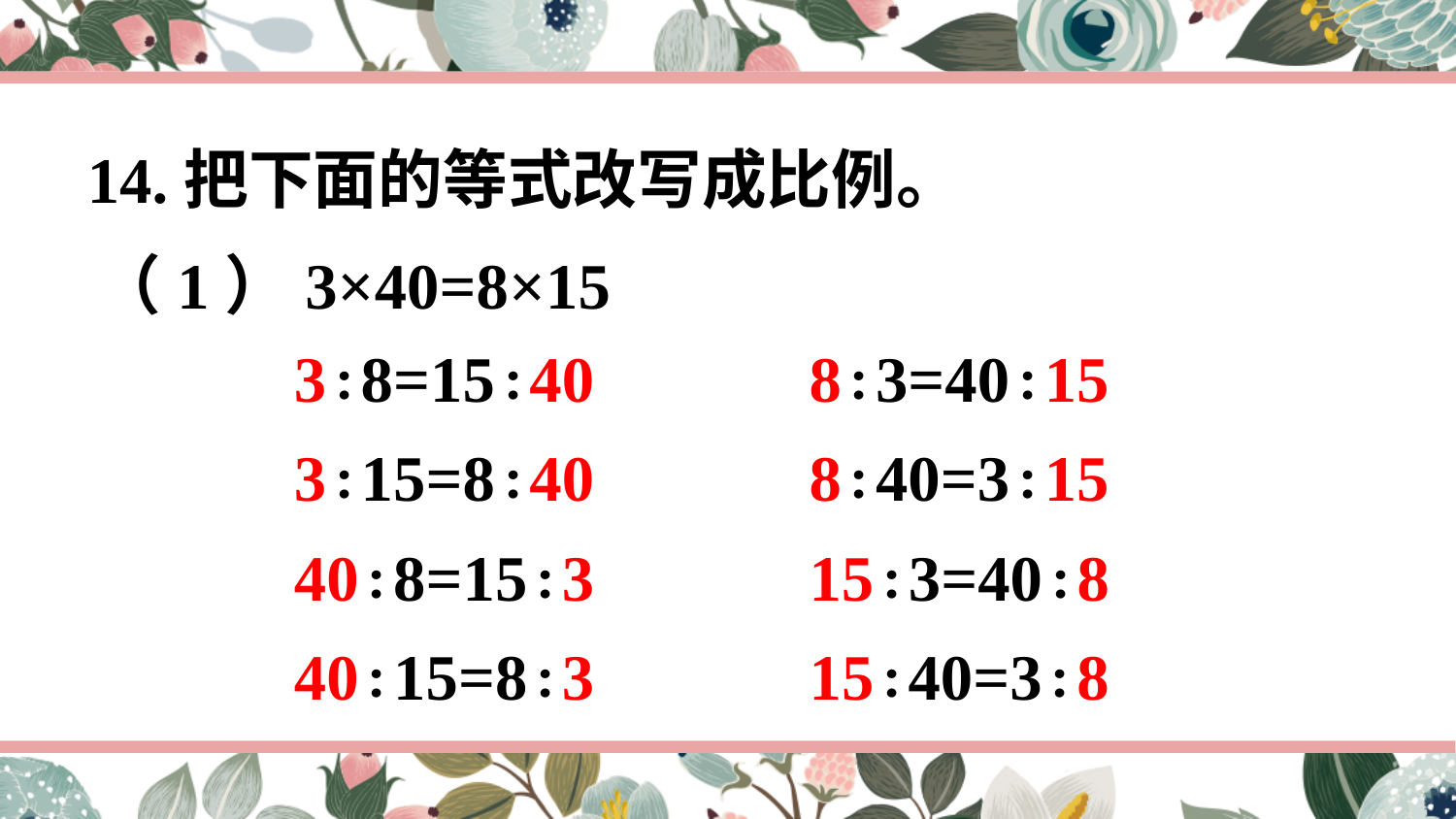

14.把下面的等式改写成比例。
（1）3×40=8×15
3∶8=15∶40
8∶3=40∶15
3∶15=8∶40
8∶40=3∶15
40∶8=15∶3
15∶3=40∶8
40∶15=8∶3
15∶40=3∶8